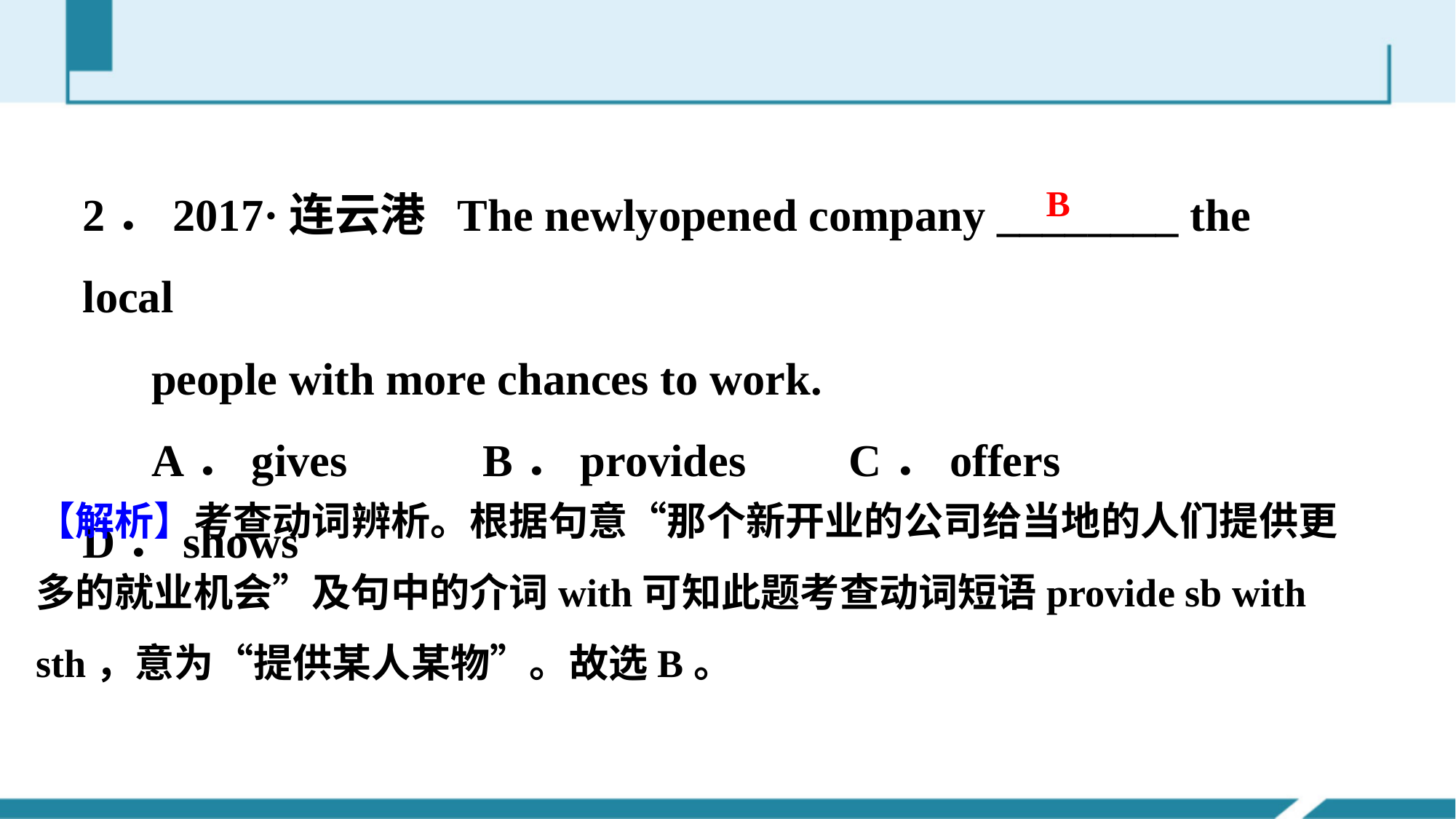

2．2017·连云港  The newly­opened company ________ the local
      people with more chances to work.
      A．gives  　　B．provides         C．offers  　　D．shows
B
【解析】考查动词辨析。根据句意“那个新开业的公司给当地的人们提供更多的就业机会”及句中的介词with可知此题考查动词短语provide sb with sth，意为“提供某人某物”。故选B。